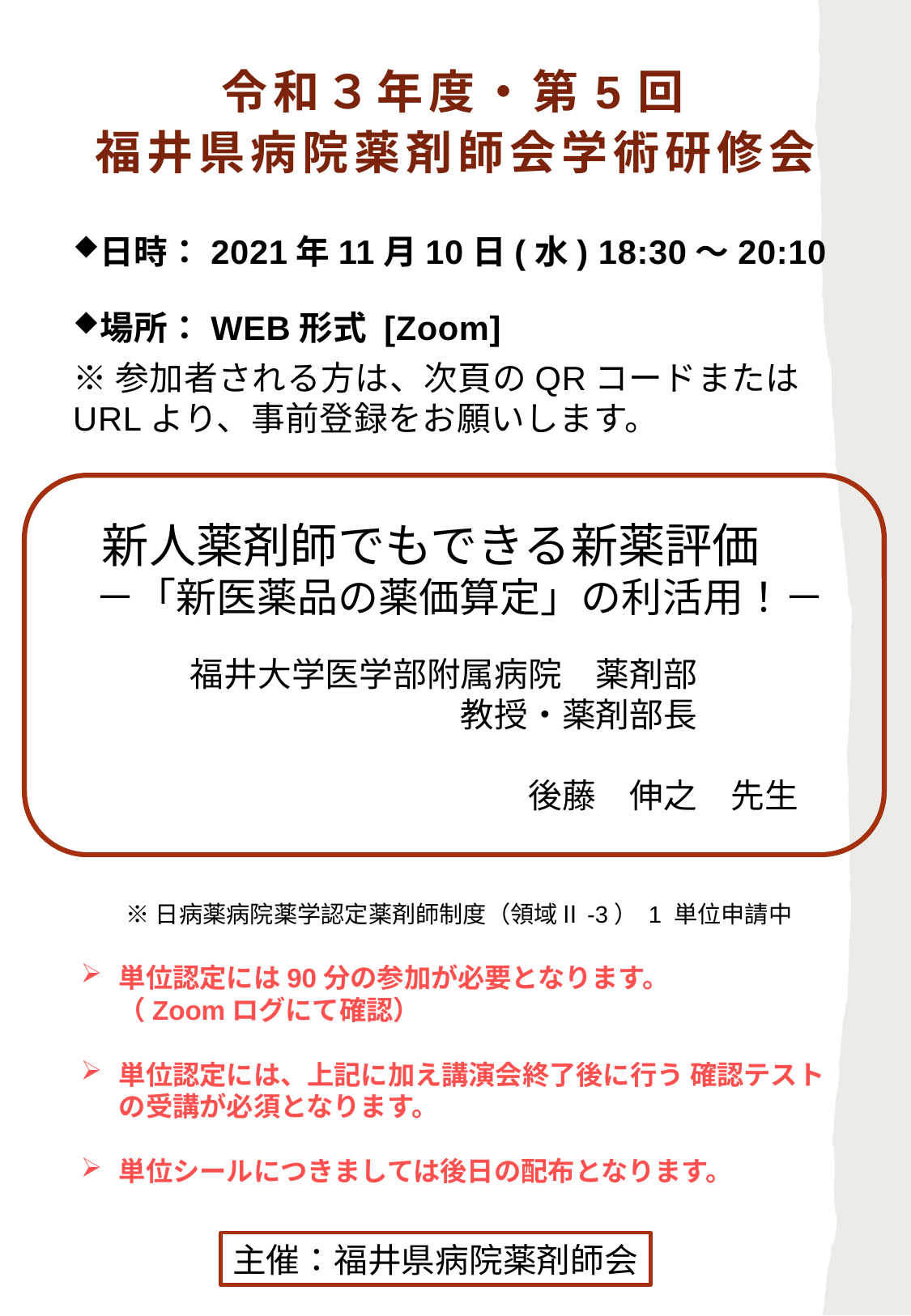

# 令和３年度・第5回 福井県病院薬剤師会学術研修会
日時：2021年11月10日(水) 18:30〜20:10

場所：WEB形式 [Zoom]
※参加者される方は、次頁のQRコードまたはURLより、事前登録をお願いします。
　新人薬剤師でもできる新薬評価
　－「新医薬品の薬価算定」の利活用！－

　　　　福井大学医学部附属病院　薬剤部
　　　　　　　　　　　　教授・薬剤部長

　　　　　　　　　　　　　　後藤　伸之　先生
※日病薬病院薬学認定薬剤師制度（領域Ⅱ-3） 1 単位申請中
単位認定には90分の参加が必要となります。　　　（Zoomログにて確認）

単位認定には、上記に加え講演会終了後に行う 確認テストの受講が必須となります。

単位シールにつきましては後日の配布となります。

主催：福井県病院薬剤師会